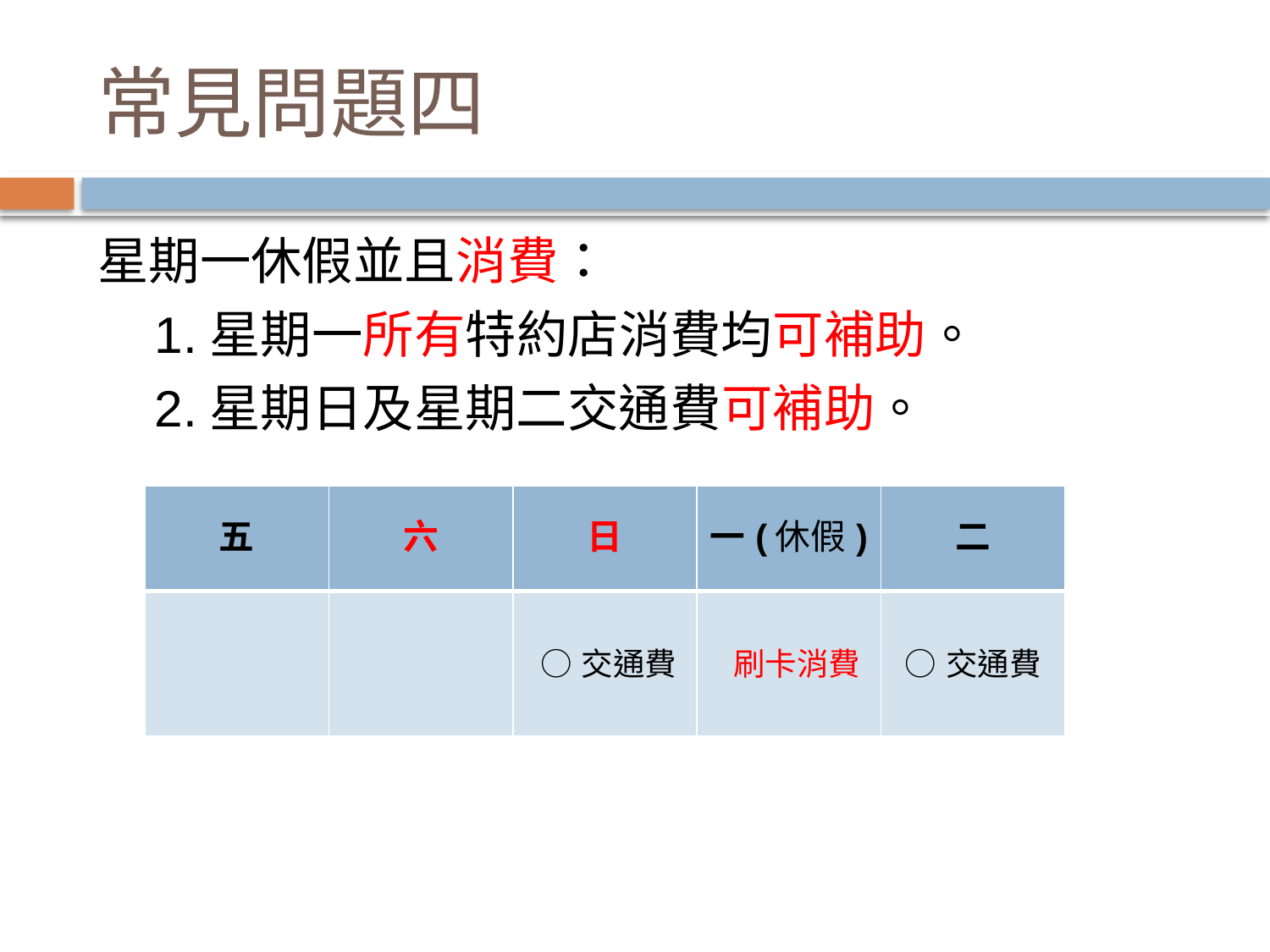

# 常見問題四
星期一休假並且消費：
    1.星期一所有特約店消費均可補助。
    2.星期日及星期二交通費可補助。

| 五 | 六 | 日 | 一(休假) | 二 |
| --- | --- | --- | --- | --- |
|  |  | ○交通費 | 刷卡消費 | ○交通費 |